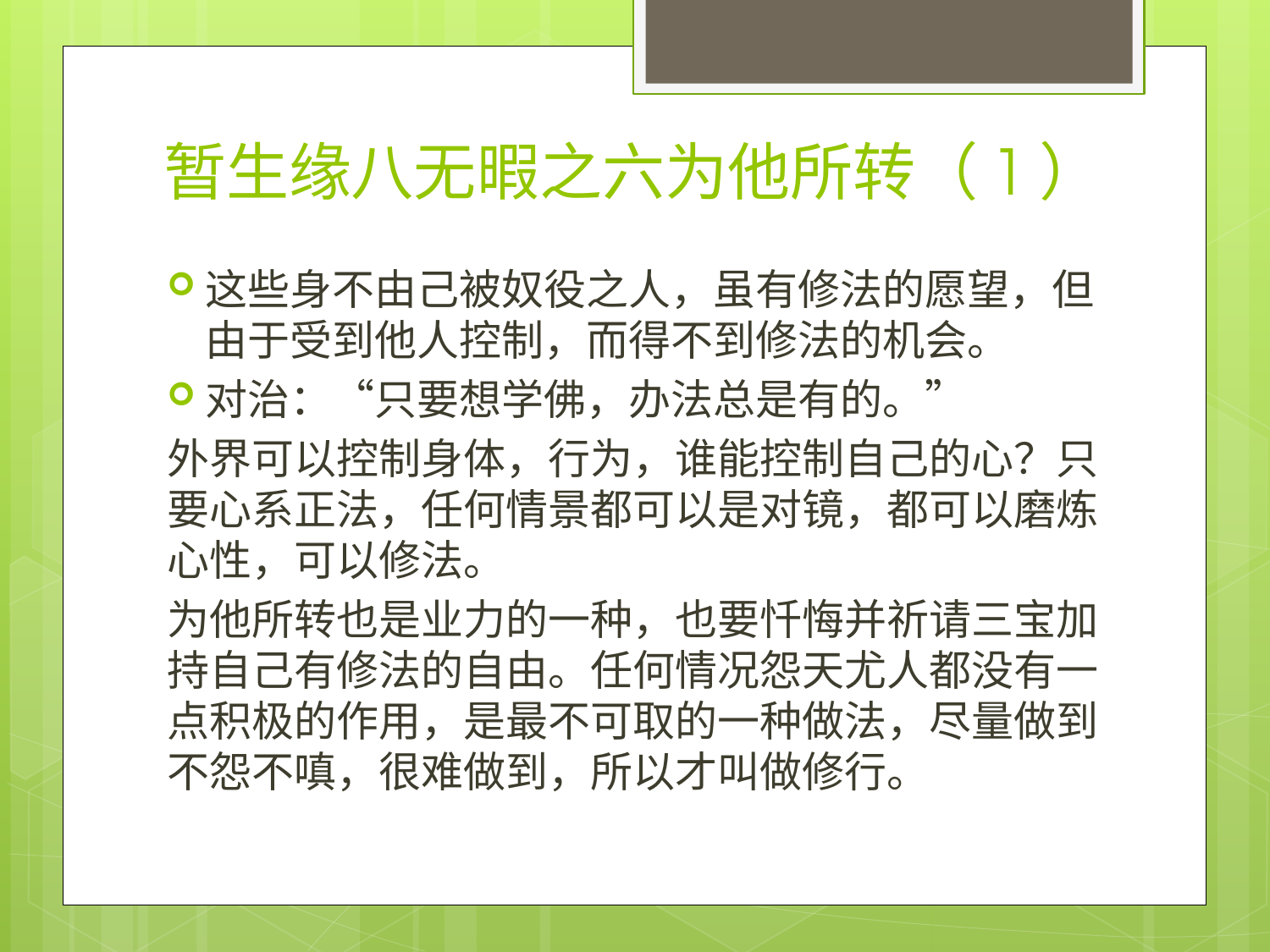

# 暂生缘八无暇之六为他所转（1）

这些身不由己被奴役之人，虽有修法的愿望，但由于受到他人控制，而得不到修法的机会。
对治：“只要想学佛，办法总是有的。”
外界可以控制身体，行为，谁能控制自己的心？只要心系正法，任何情景都可以是对镜，都可以磨炼心性，可以修法。
为他所转也是业力的一种，也要忏悔并祈请三宝加持自己有修法的自由。任何情况怨天尤人都没有一点积极的作用，是最不可取的一种做法，尽量做到不怨不嗔，很难做到，所以才叫做修行。